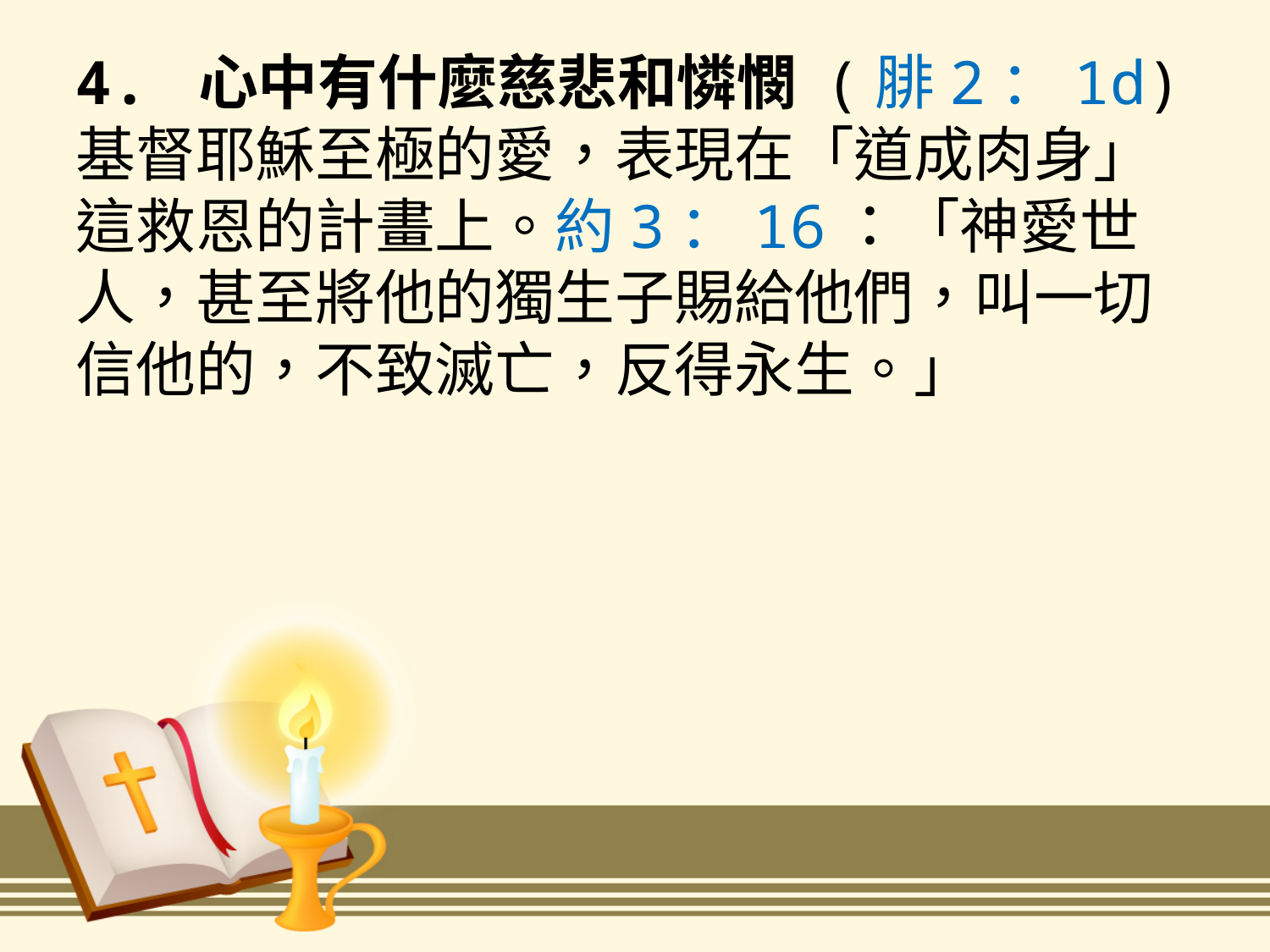

# 4. 心中有什麼慈悲和憐憫 (腓2：1d) 基督耶穌至極的愛，表現在「道成肉身」這救恩的計畫上。約3：16：「神愛世人，甚至將他的獨生子賜給他們，叫一切信他的，不致滅亡，反得永生。」